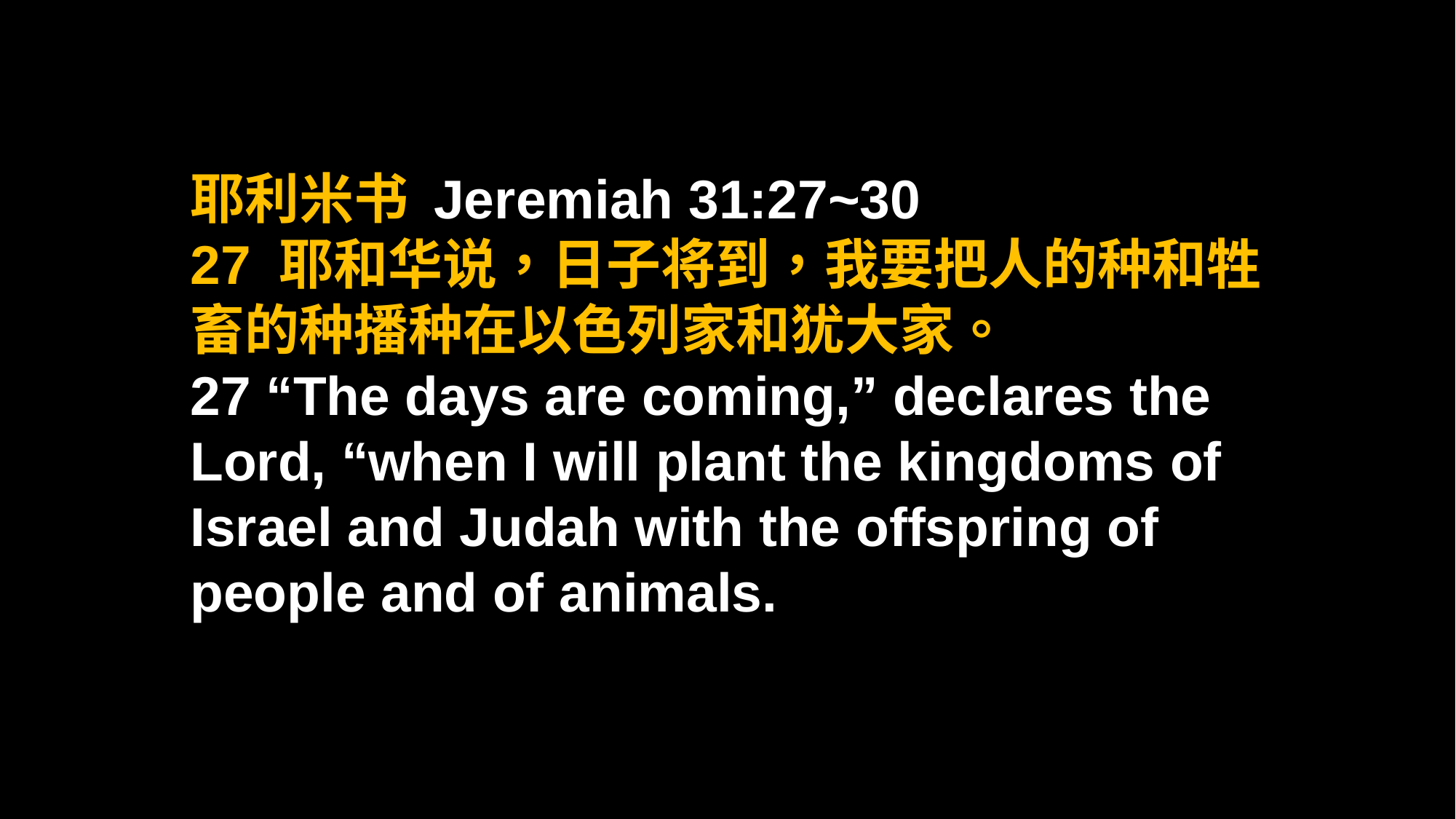

耶利米书 Jeremiah 31:27~30
27 耶和华说，日子将到，我要把人的种和牲畜的种播种在以色列家和犹大家。
27 “The days are coming,” declares the Lord, “when I will plant the kingdoms of Israel and Judah with the offspring of people and of animals.